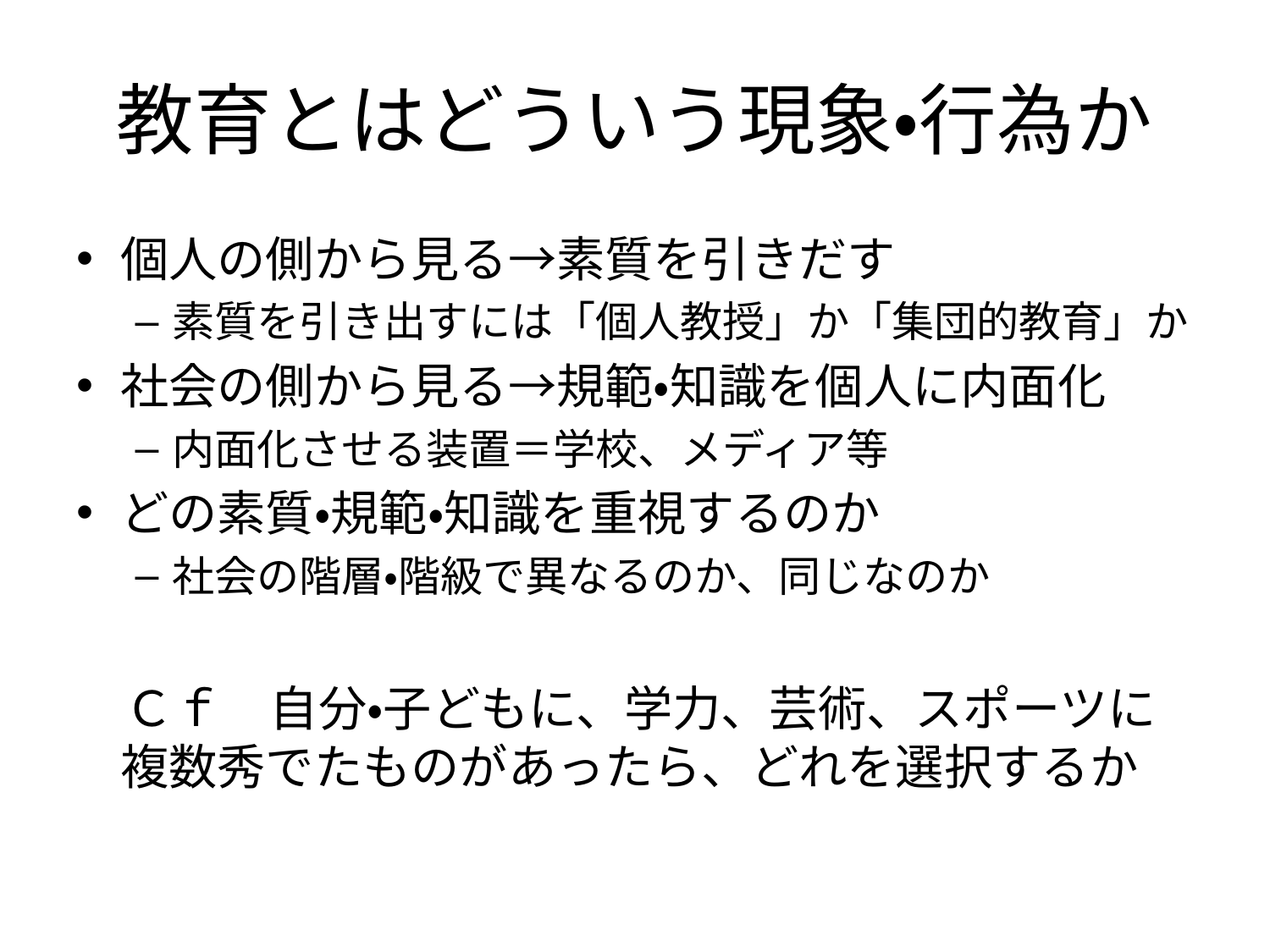

# 教育とはどういう現象・行為か
個人の側から見る→素質を引きだす
素質を引き出すには「個人教授」か「集団的教育」か
社会の側から見る→規範・知識を個人に内面化
内面化させる装置＝学校、メディア等
どの素質・規範・知識を重視するのか
社会の階層・階級で異なるのか、同じなのか

　Ｃｆ　自分・子どもに、学力、芸術、スポーツに複数秀でたものがあったら、どれを選択するか